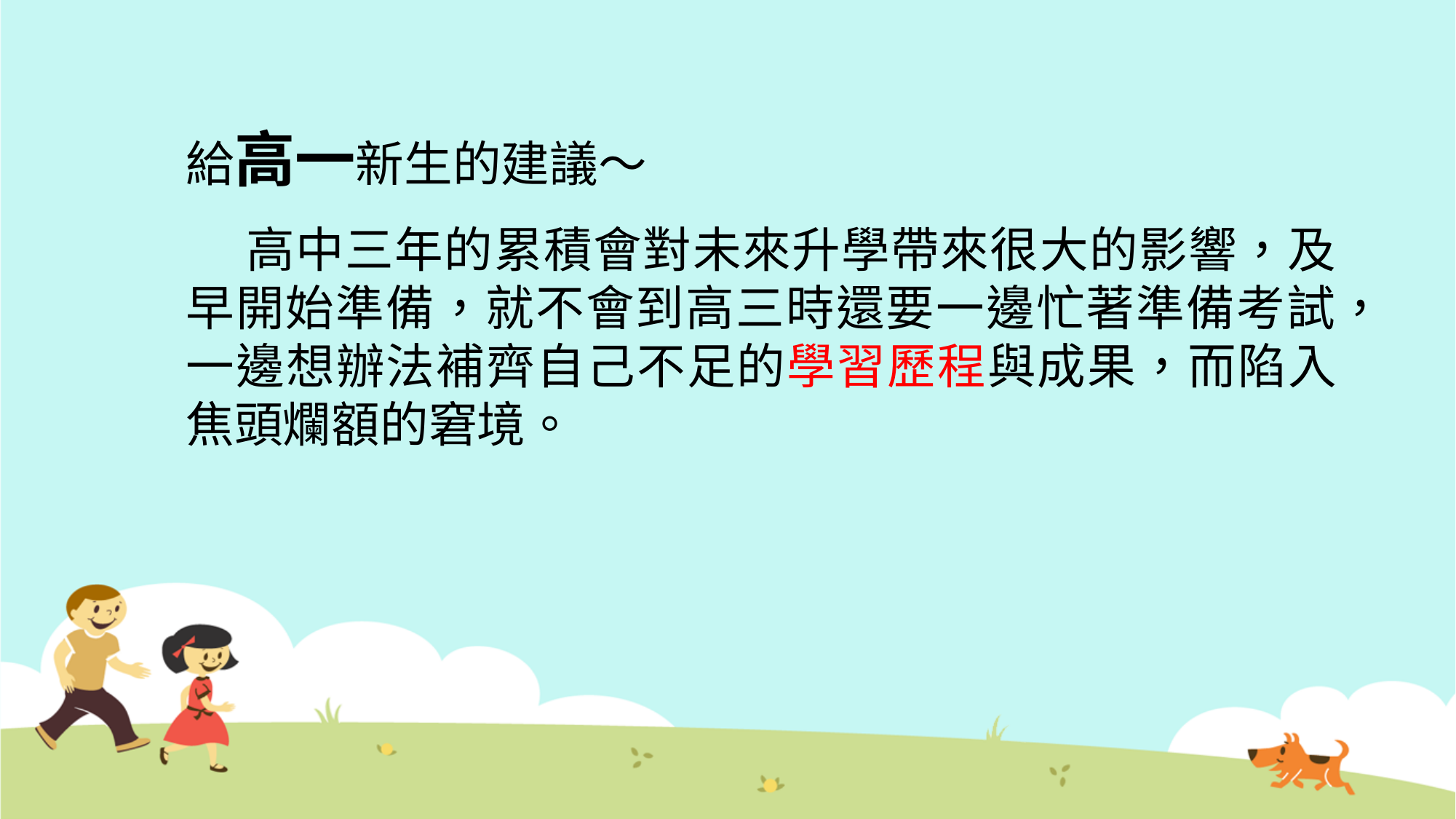

給高一新生的建議～
    高中三年的累積會對未來升學帶來很大的影響，及早開始準備，就不會到高三時還要一邊忙著準備考試，一邊想辦法補齊自己不足的學習歷程與成果，而陷入焦頭爛額的窘境。